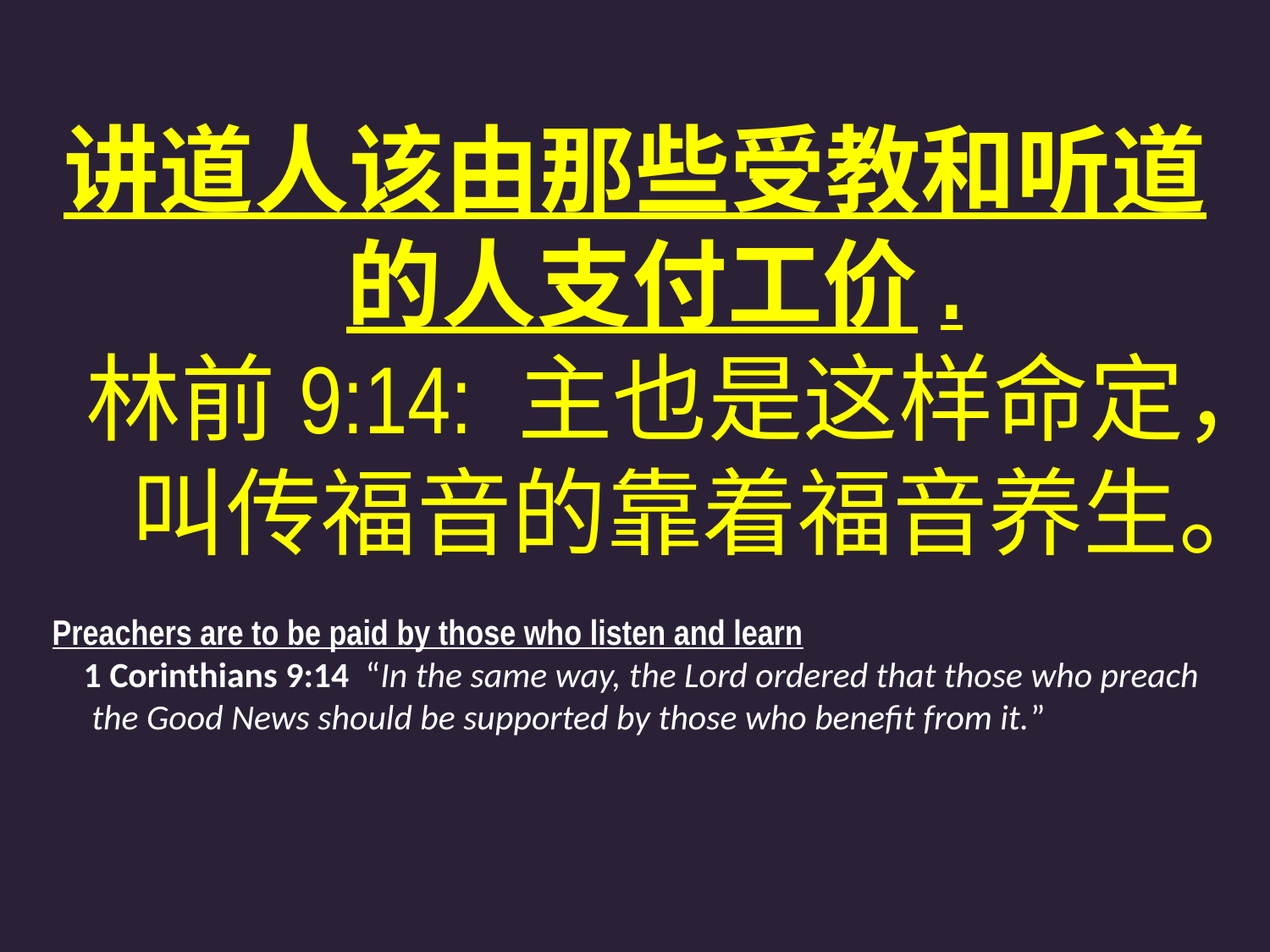

讲道人该由那些受教和听道的人支付工价.
林前9:14: 主也是这样命定，叫传福音的靠着福音养生。

 Preachers are to be paid by those who listen and learn
	1 Corinthians 9:14  “In the same way, the Lord ordered that those who preach     the Good News should be supported by those who benefit from it.”